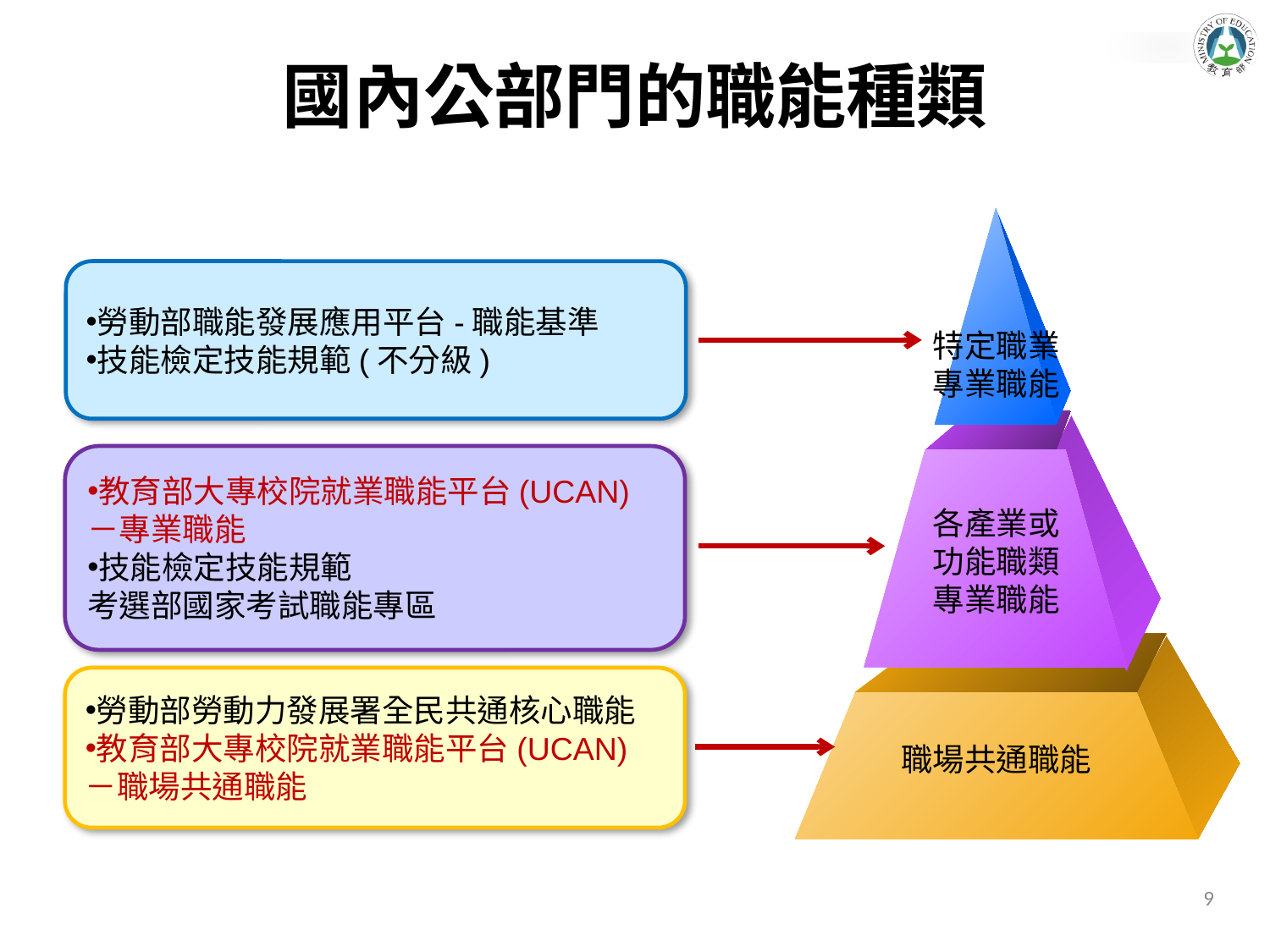

國內公部門的職能種類
政府各部會相關參考資源(開放)：

特定職業
專業職能

各產業或
功能職類
專業職能

職場共通職能
勞動部職能發展應用平台-職能基準
技能檢定技能規範(不分級)
教育部大專校院就業職能平台(UCAN)－專業職能
技能檢定技能規範
考選部國家考試職能專區
勞動部勞動力發展署全民共通核心職能
教育部大專校院就業職能平台(UCAN)－職場共通職能
9